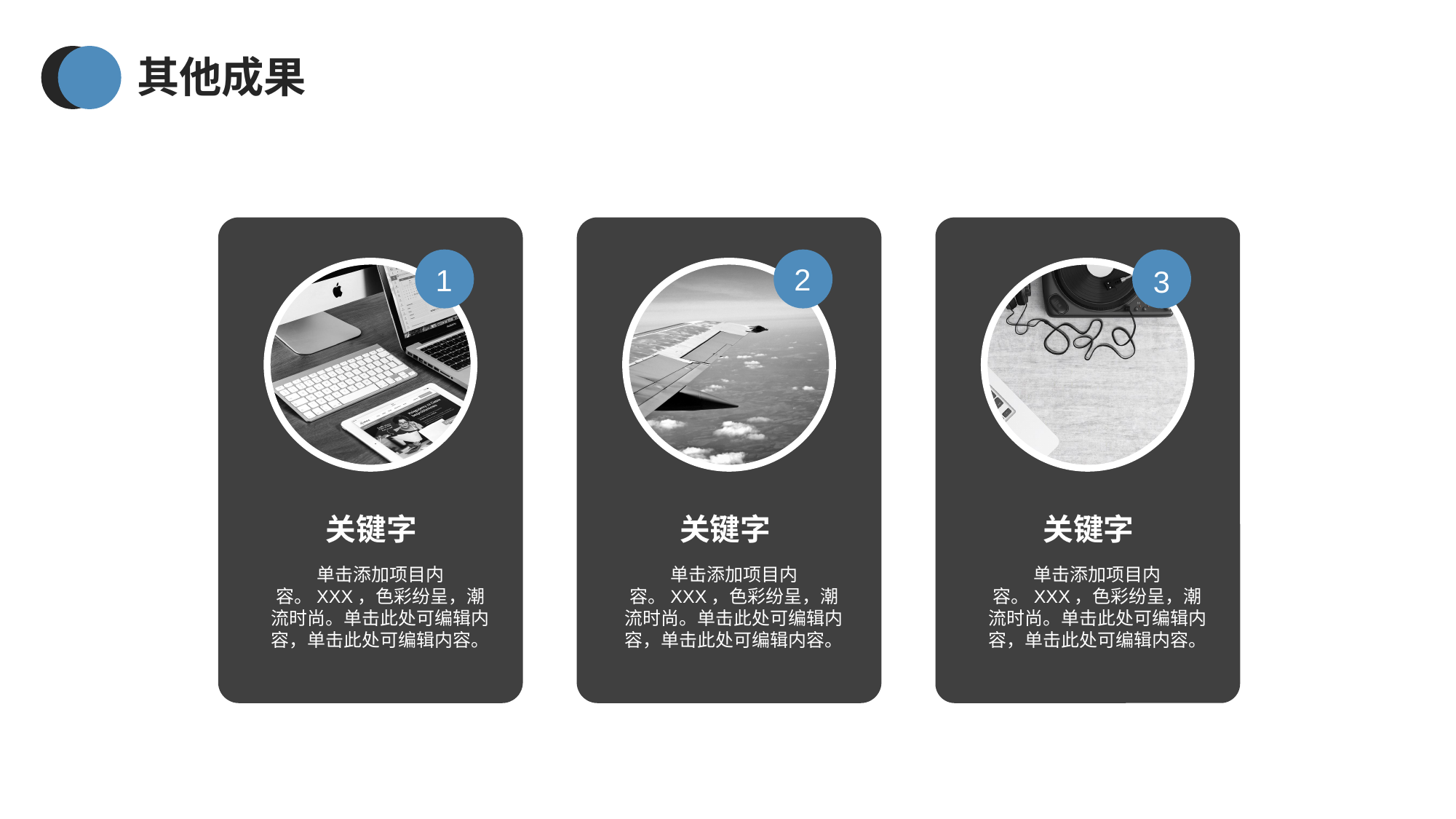

其他成果

2

1
3
关键字
关键字
关键字
单击添加项目内容。XXX，色彩纷呈，潮流时尚。单击此处可编辑内容，单击此处可编辑内容。
单击添加项目内容。XXX，色彩纷呈，潮流时尚。单击此处可编辑内容，单击此处可编辑内容。
单击添加项目内容。XXX，色彩纷呈，潮流时尚。单击此处可编辑内容，单击此处可编辑内容。